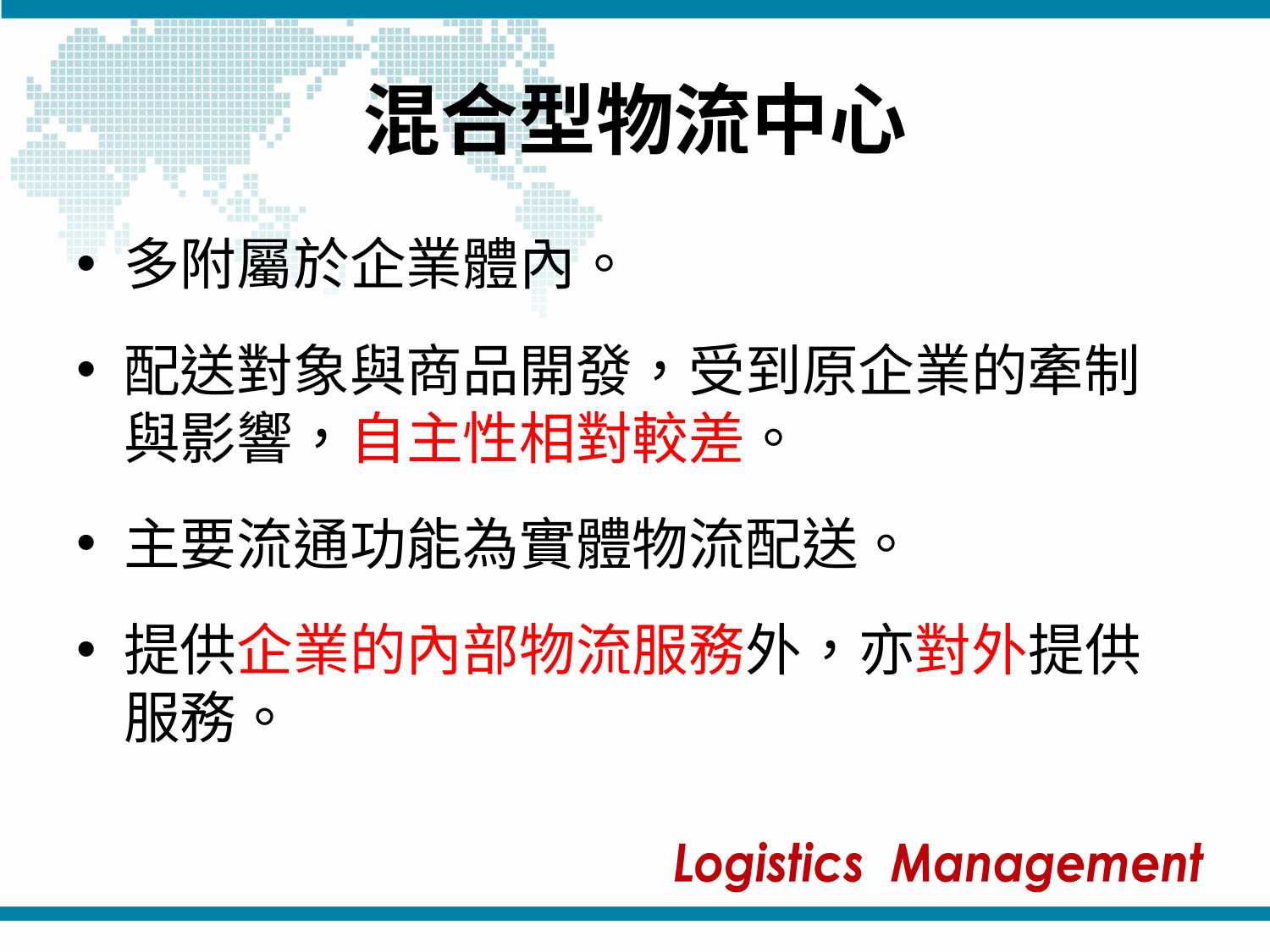

# 混合型物流中心
多附屬於企業體內。

配送對象與商品開發，受到原企業的牽制與影響，自主性相對較差。

主要流通功能為實體物流配送。

提供企業的內部物流服務外，亦對外提供服務。